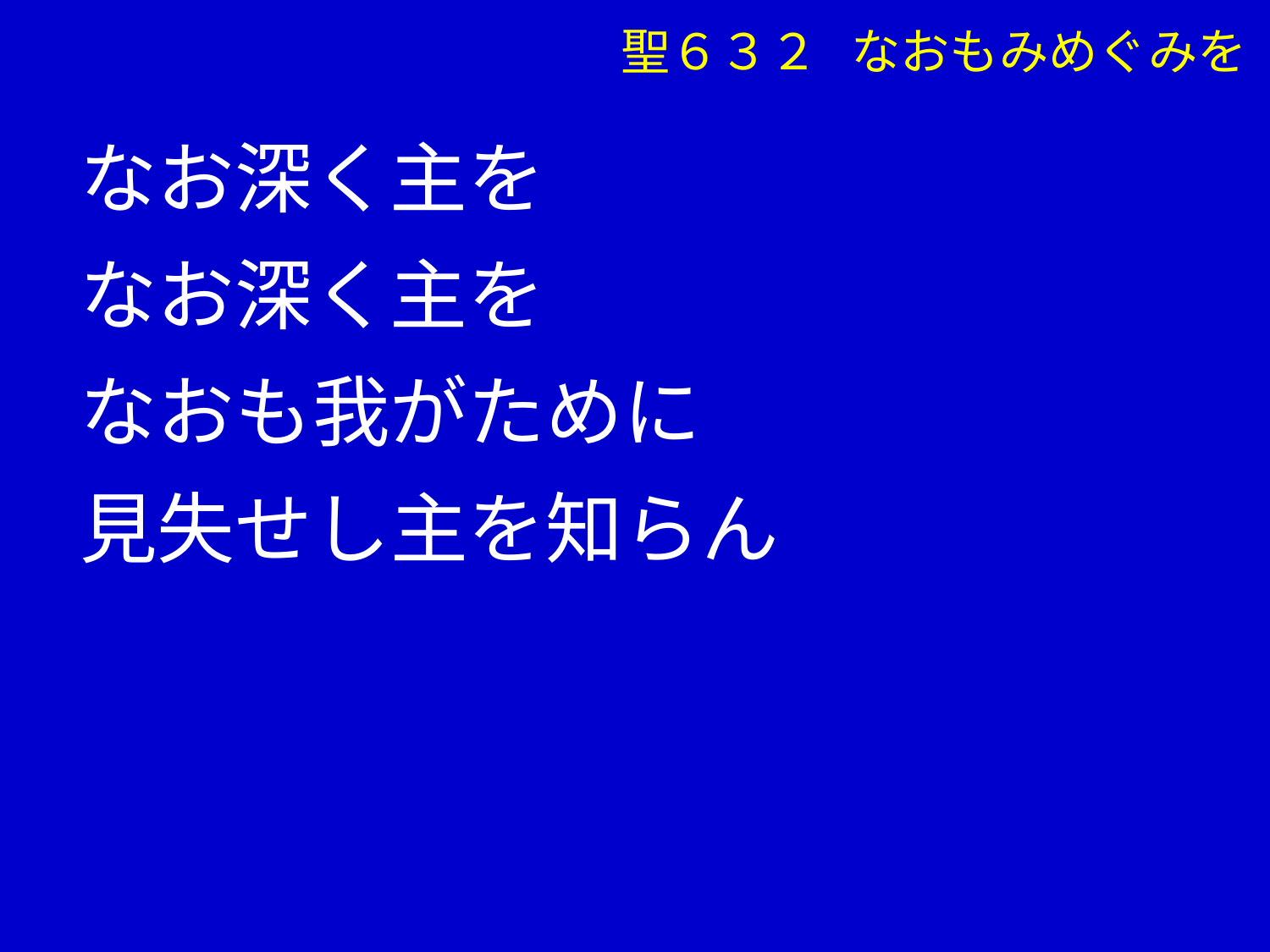

聖６３２   なおもみめぐみを
     なお深く主を
     なお深く主を
     なおも我がために
     見失せし主を知らん